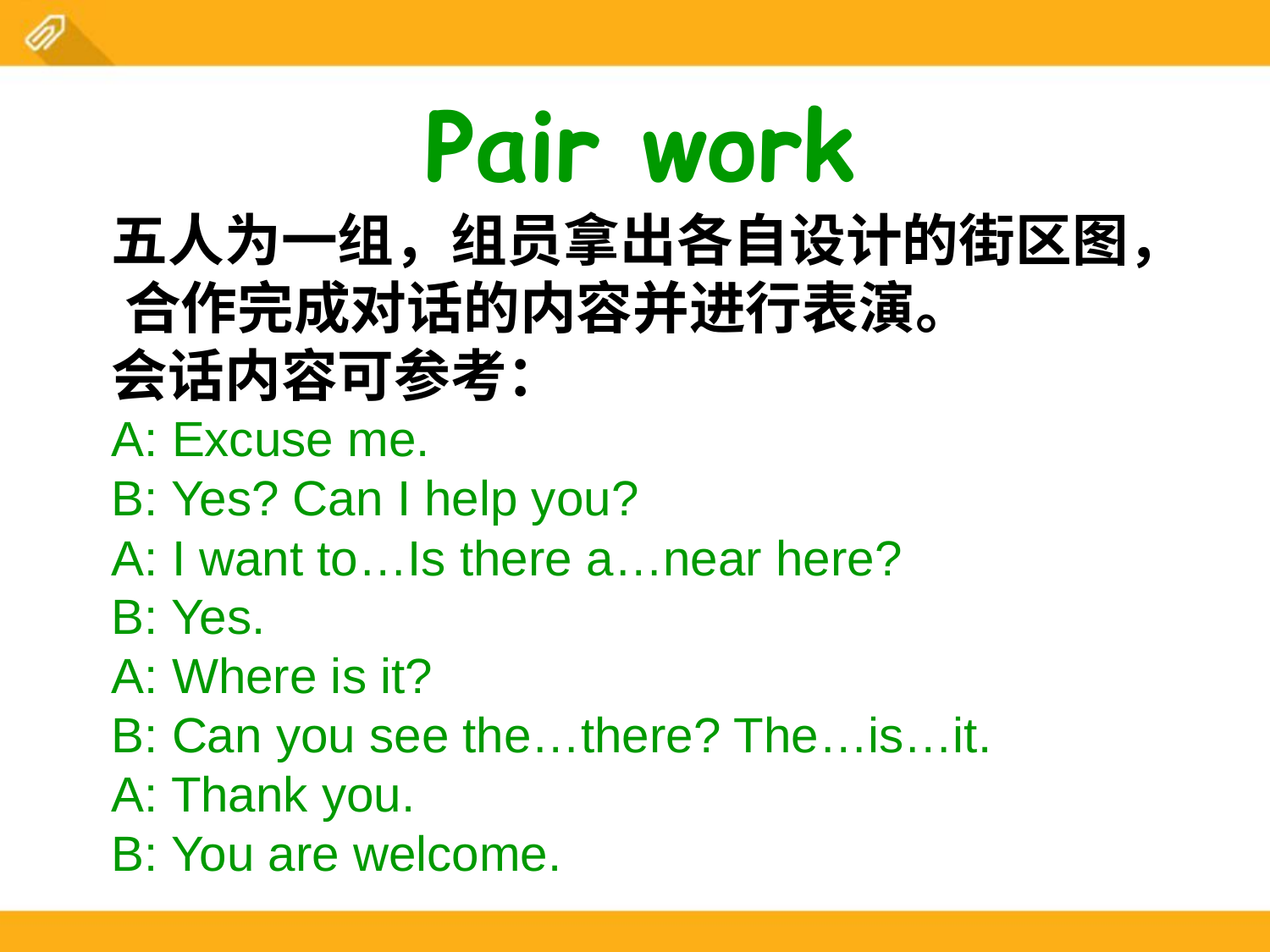

Pair work
五人为一组，组员拿出各自设计的街区图， 合作完成对话的内容并进行表演。
会话内容可参考：
A: Excuse me.
B: Yes? Can I help you?
A: I want to…Is there a…near here?
B: Yes.
A: Where is it?
B: Can you see the…there? The…is…it.
A: Thank you.
B: You are welcome.